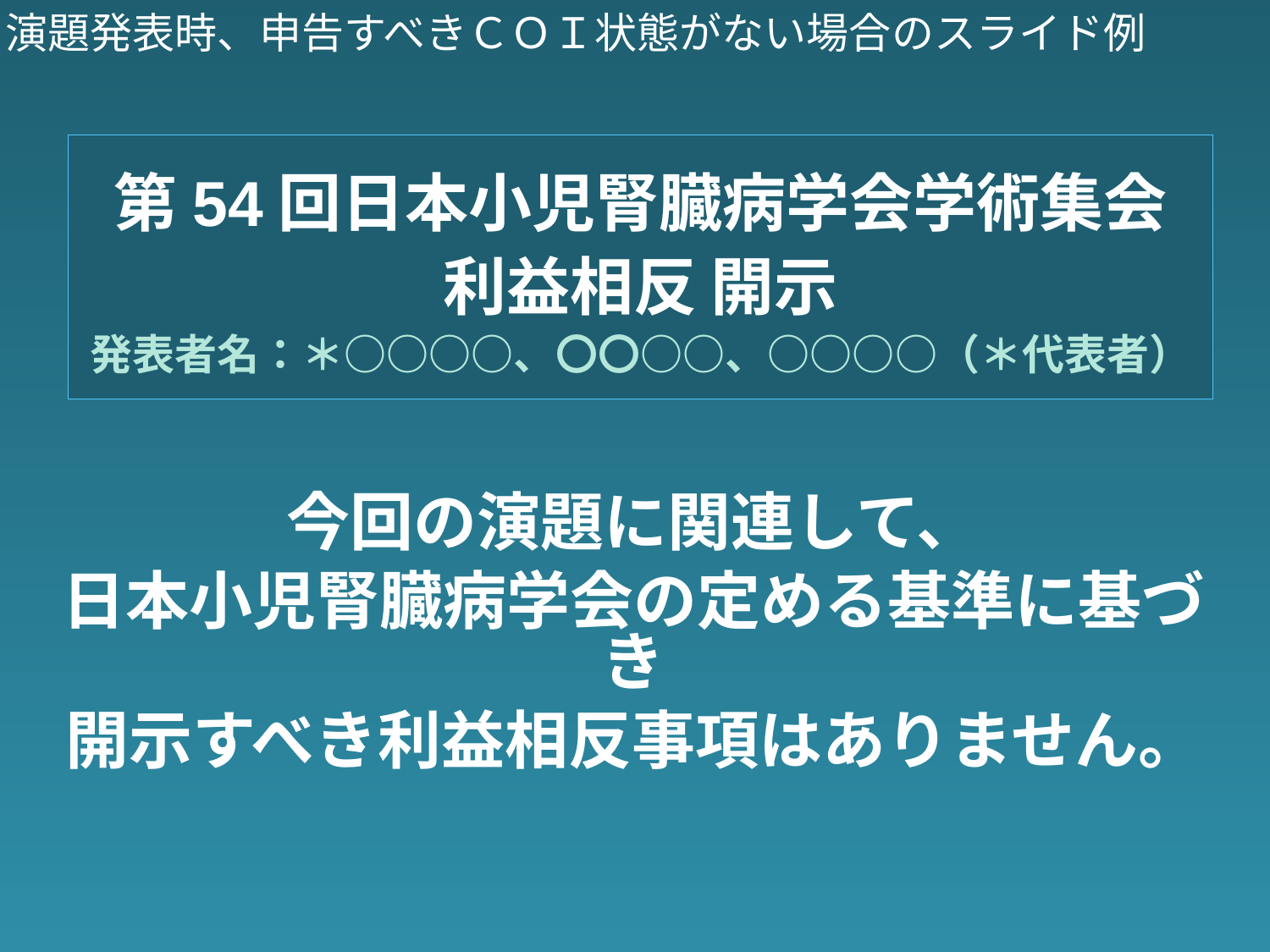

※演題発表時、申告すべきＣＯＩ状態がない場合のスライド例
第54回日本小児腎臓病学会学術集会
利益相反 開示
発表者名：＊○○○○、〇〇○○、○○○○（＊代表者）
今回の演題に関連して、
日本小児腎臓病学会の定める基準に基づき
開示すべき利益相反事項はありません。